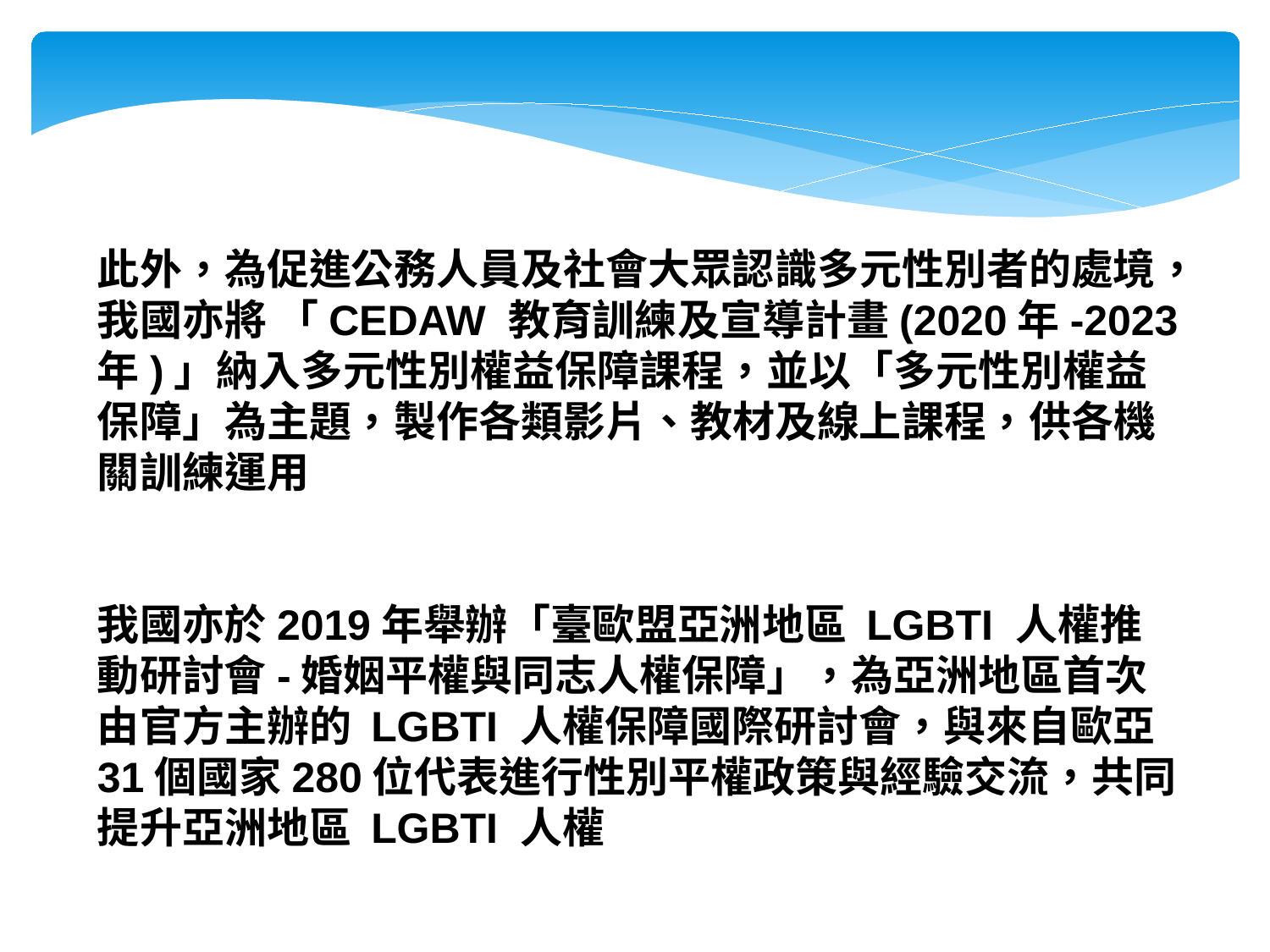

此外，為促進公務人員及社會大眾認識多元性別者的處境，我國亦將 「CEDAW 教育訓練及宣導計畫(2020年-2023年)」納入多元性別權益保障課程，並以「多元性別權益保障」為主題，製作各類影片、教材及線上課程，供各機關訓練運用

我國亦於2019年舉辦「臺歐盟亞洲地區 LGBTI 人權推動研討會-婚姻平權與同志人權保障」，為亞洲地區首次由官方主辦的 LGBTI 人權保障國際研討會，與來自歐亞31個國家280位代表進行性別平權政策與經驗交流，共同提升亞洲地區 LGBTI 人權